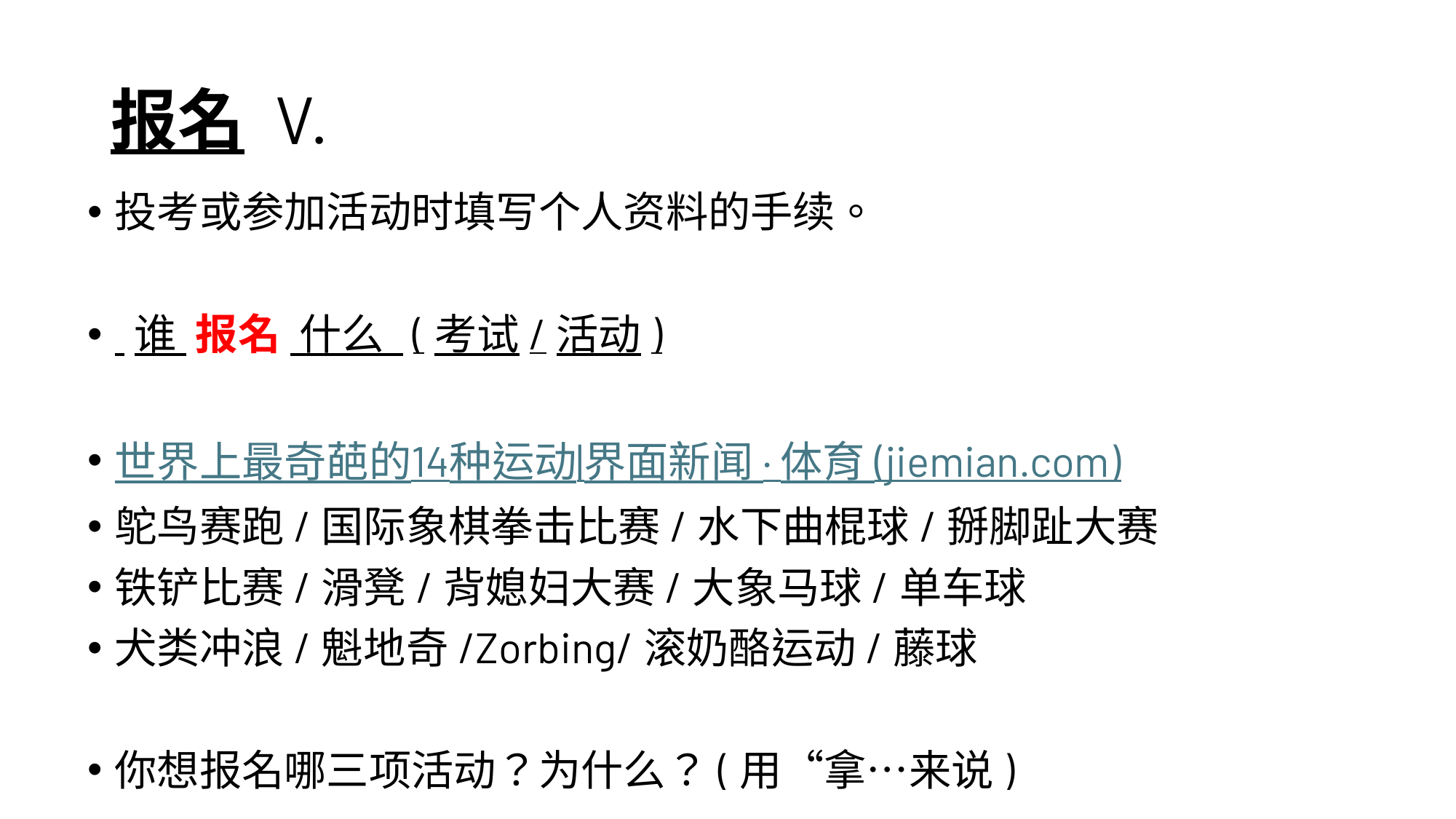

# 报名 V.
投考或参加活动时填写个人资料的手续。

 谁  报名  什么  (考试/活动)

世界上最奇葩的14种运动|界面新闻 · 体育 (jiemian.com)
鸵鸟赛跑/国际象棋拳击比赛/水下曲棍球/掰脚趾大赛
铁铲比赛/滑凳/背媳妇大赛/大象马球/单车球
犬类冲浪/魁地奇/Zorbing/滚奶酪运动/藤球

你想报名哪三项活动？为什么？(用“拿…来说)